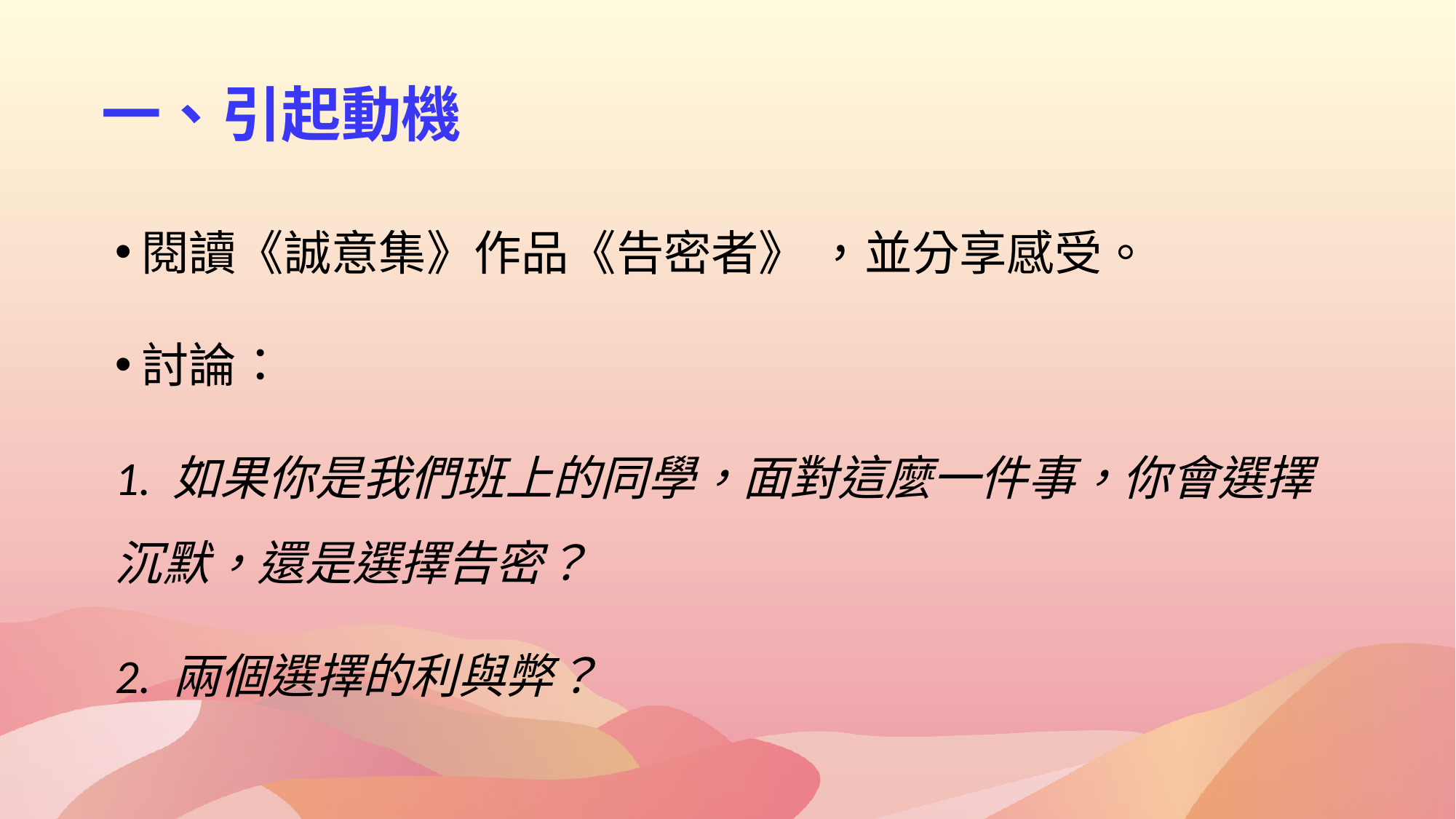

# 一、引起動機
閱讀《誠意集》作品《告密者》 ，並分享感受。
討論：
1. 如果你是我們班上的同學，面對這麼一件事，你會選擇沉默，還是選擇告密？
2. 兩個選擇的利與弊？